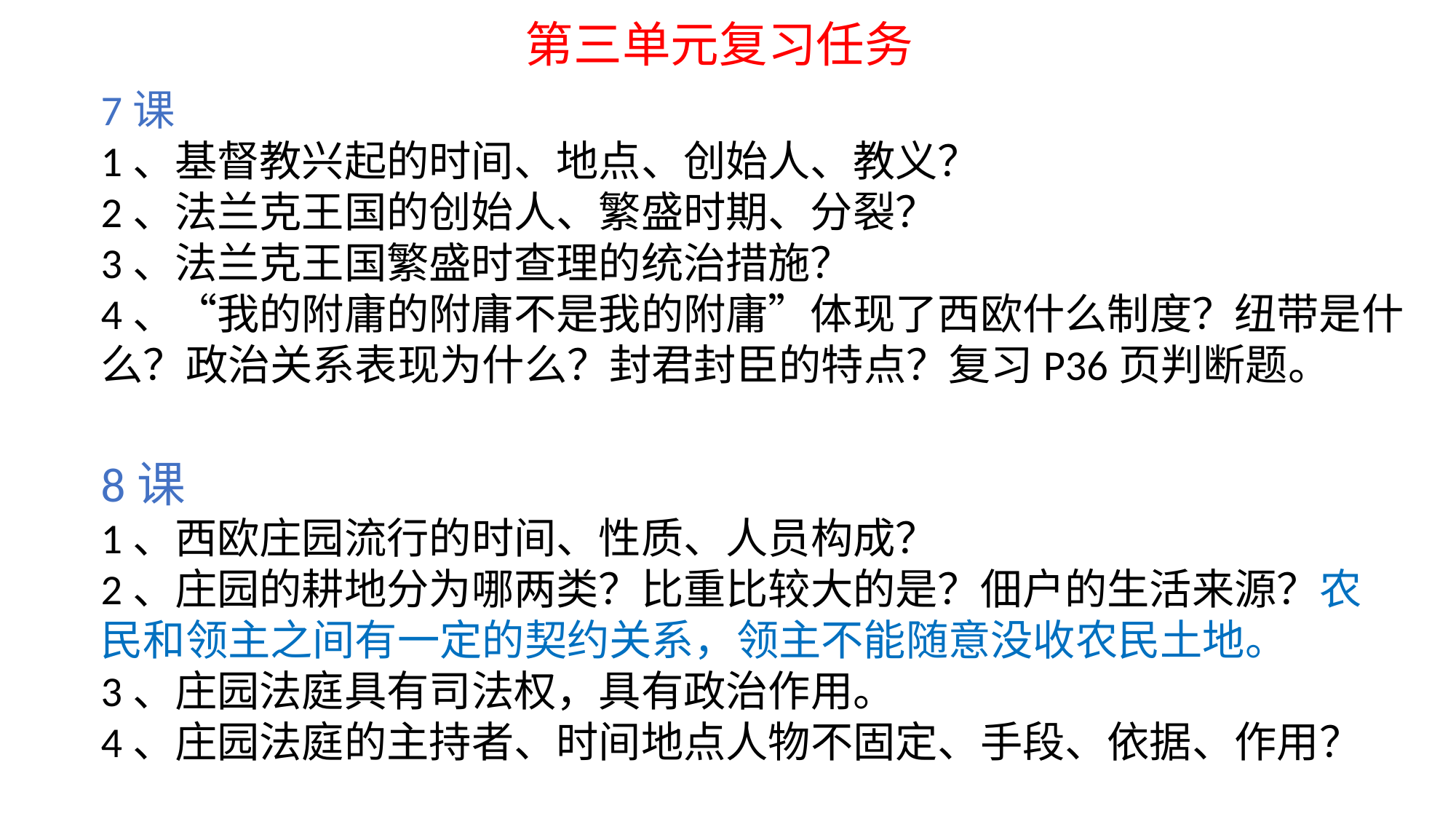

# 第三单元复习任务
7课
1、基督教兴起的时间、地点、创始人、教义？
2、法兰克王国的创始人、繁盛时期、分裂？
3、法兰克王国繁盛时查理的统治措施？
4、“我的附庸的附庸不是我的附庸”体现了西欧什么制度？纽带是什么？政治关系表现为什么？封君封臣的特点？复习P36页判断题。
8课
1、西欧庄园流行的时间、性质、人员构成？
2、庄园的耕地分为哪两类？比重比较大的是？佃户的生活来源？农民和领主之间有一定的契约关系，领主不能随意没收农民土地。
3、庄园法庭具有司法权，具有政治作用。
4、庄园法庭的主持者、时间地点人物不固定、手段、依据、作用？